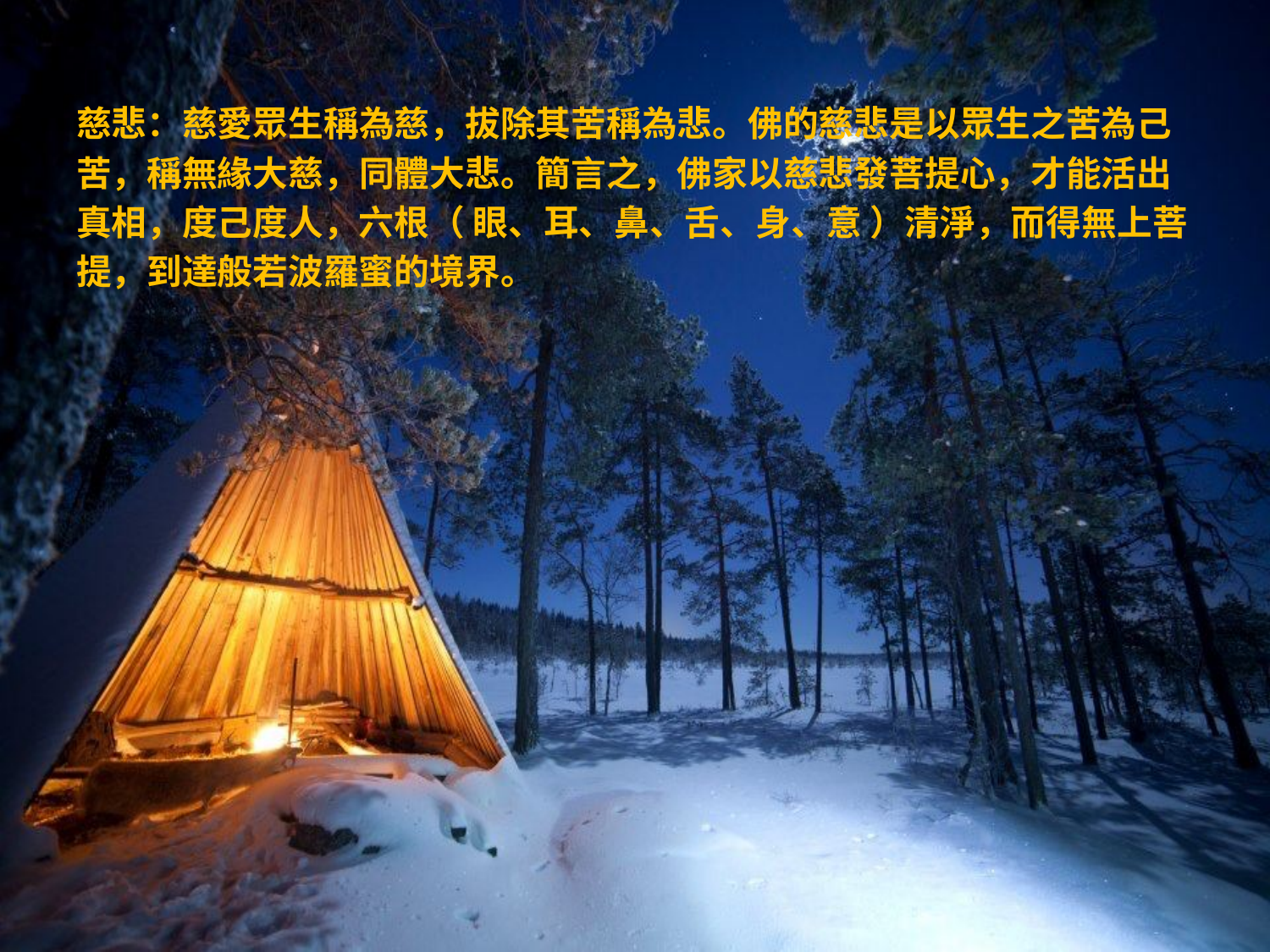

慈悲：慈愛眾生稱為慈，拔除其苦稱為悲。佛的慈悲是以眾生之苦為己
苦，稱無緣大慈，同體大悲。簡言之，佛家以慈悲發菩提心，才能活出
真相，度己度人，六根（ 眼、耳、鼻、舌、身、意 ）清淨，而得無上菩
提，到達般若波羅蜜的境界。